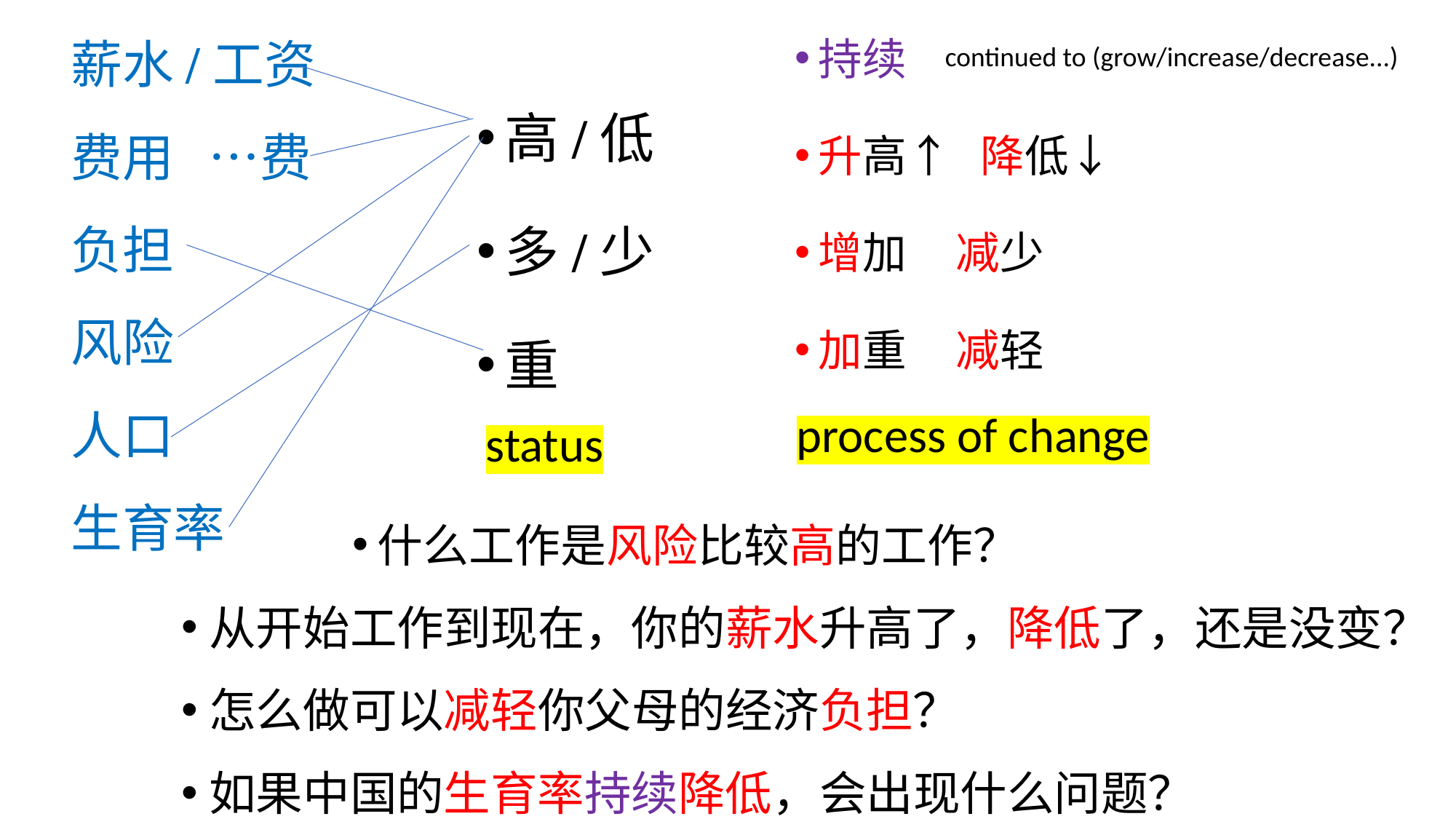

持续
升高↑   降低↓
增加     减少
加重     减轻
continued to (grow/increase/decrease...)
# 薪水/工资 费用   …费 负担 风险 人口 生育率
高/低
多/少
重
process of change
status
什么工作是风险比较高的工作？
从开始工作到现在，你的薪水升高了，降低了，还是没变？
怎么做可以减轻你父母的经济负担？
如果中国的生育率持续降低，会出现什么问题？